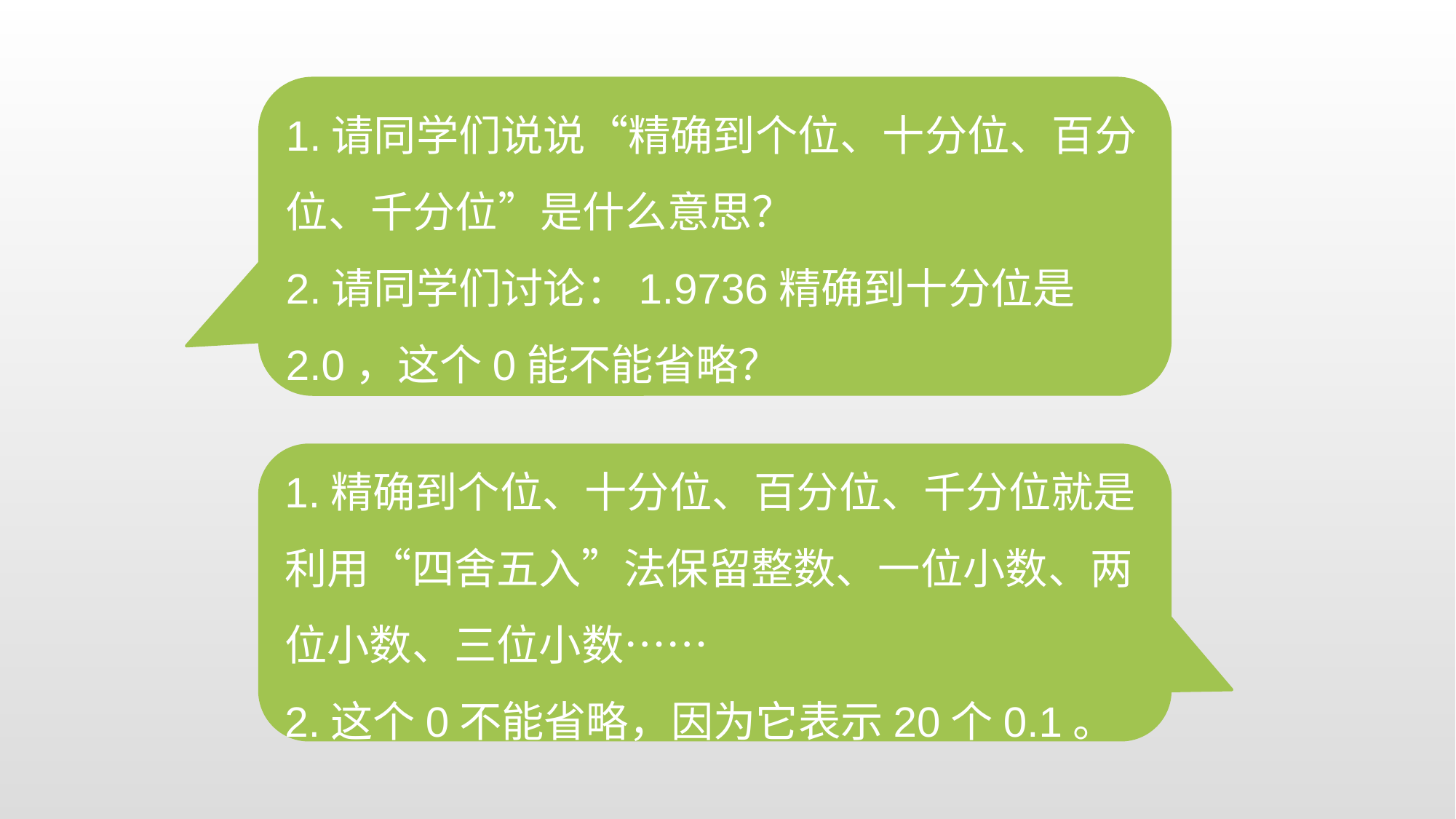

1.请同学们说说“精确到个位、十分位、百分位、千分位”是什么意思？
2.请同学们讨论：1.9736精确到十分位是2.0，这个0能不能省略？
1.精确到个位、十分位、百分位、千分位就是利用“四舍五入”法保留整数、一位小数、两位小数、三位小数……
2.这个0不能省略，因为它表示20个0.1。